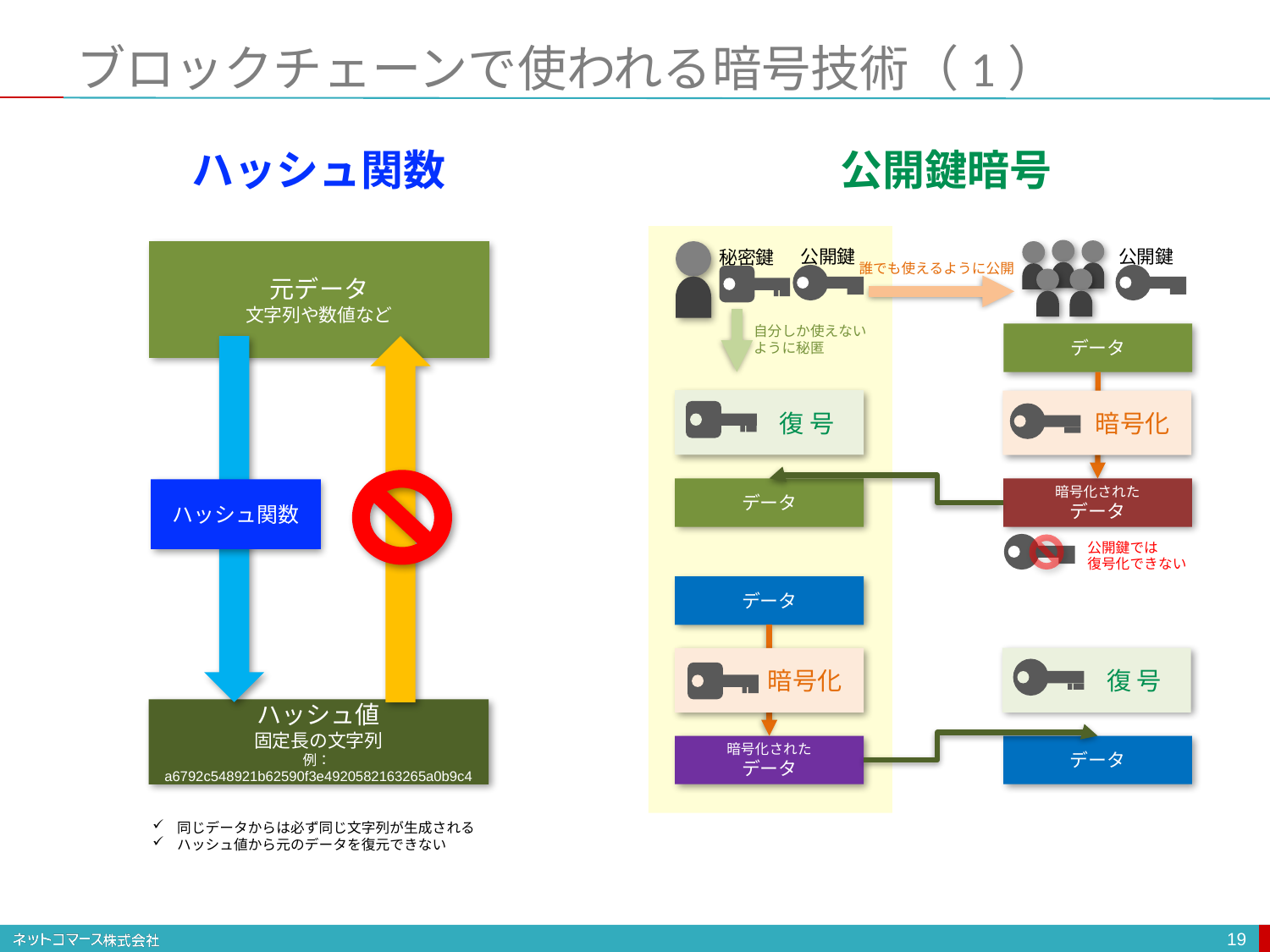

# ブロックチェーンで使われる暗号技術（1）
ハッシュ関数
公開鍵暗号

公開鍵
公開鍵
秘密鍵

元データ
文字列や数値など

誰でも使えるように公開

自分しか使えない
ように秘匿
データ

復 号
暗号化

データ
暗号化された
データ
ハッシュ関数
公開鍵では
復号化できない

データ

復 号
暗号化

ハッシュ値
固定長の文字列
例：a6792c548921b62590f3e4920582163265a0b9c4
暗号化された
データ
データ
同じデータからは必ず同じ文字列が生成される
ハッシュ値から元のデータを復元できない
19